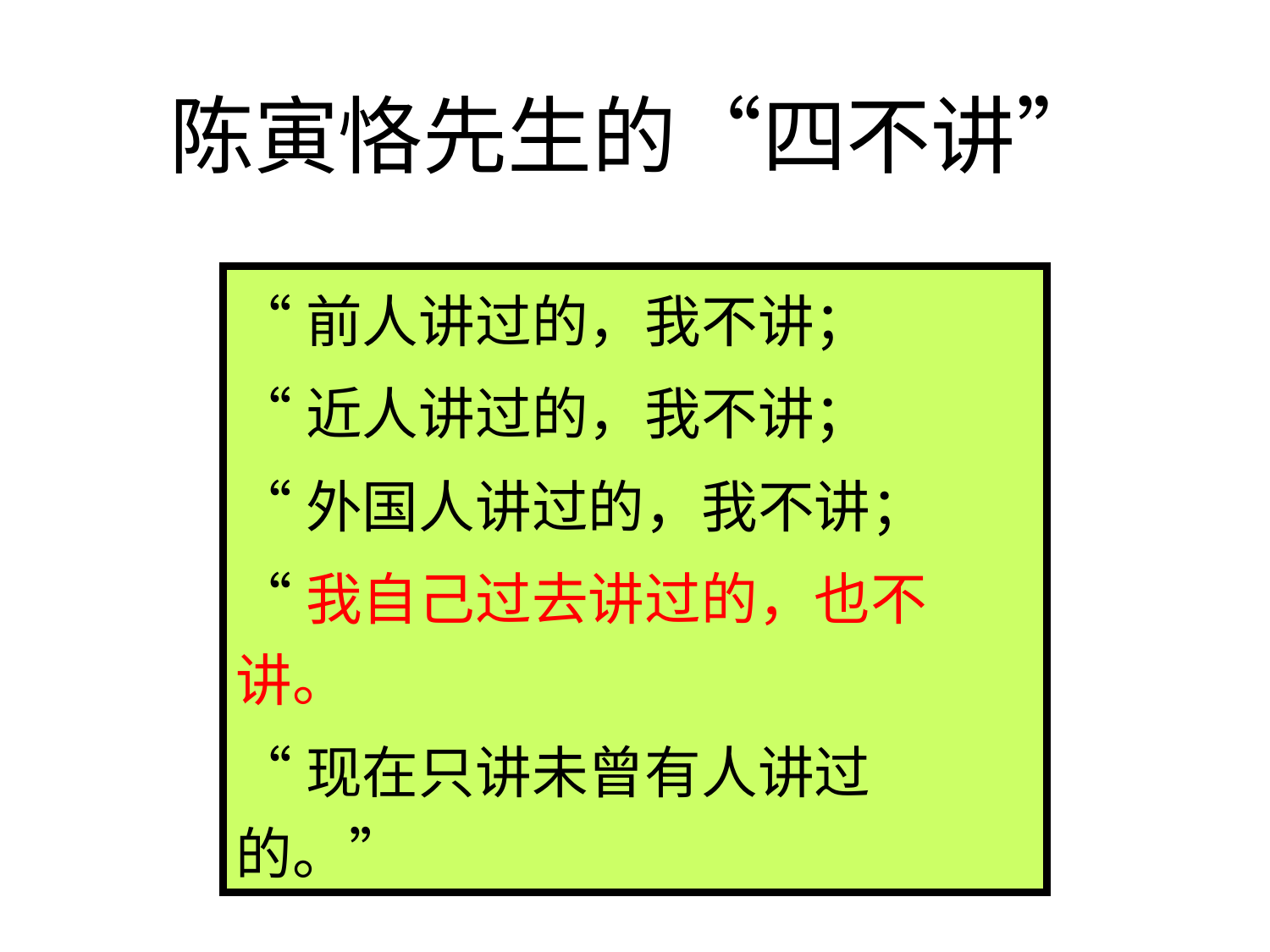

# 陈寅恪先生的“四不讲”
“前人讲过的，我不讲；
“近人讲过的，我不讲；
“外国人讲过的，我不讲；
“我自己过去讲过的，也不讲。
“现在只讲未曾有人讲过的。”